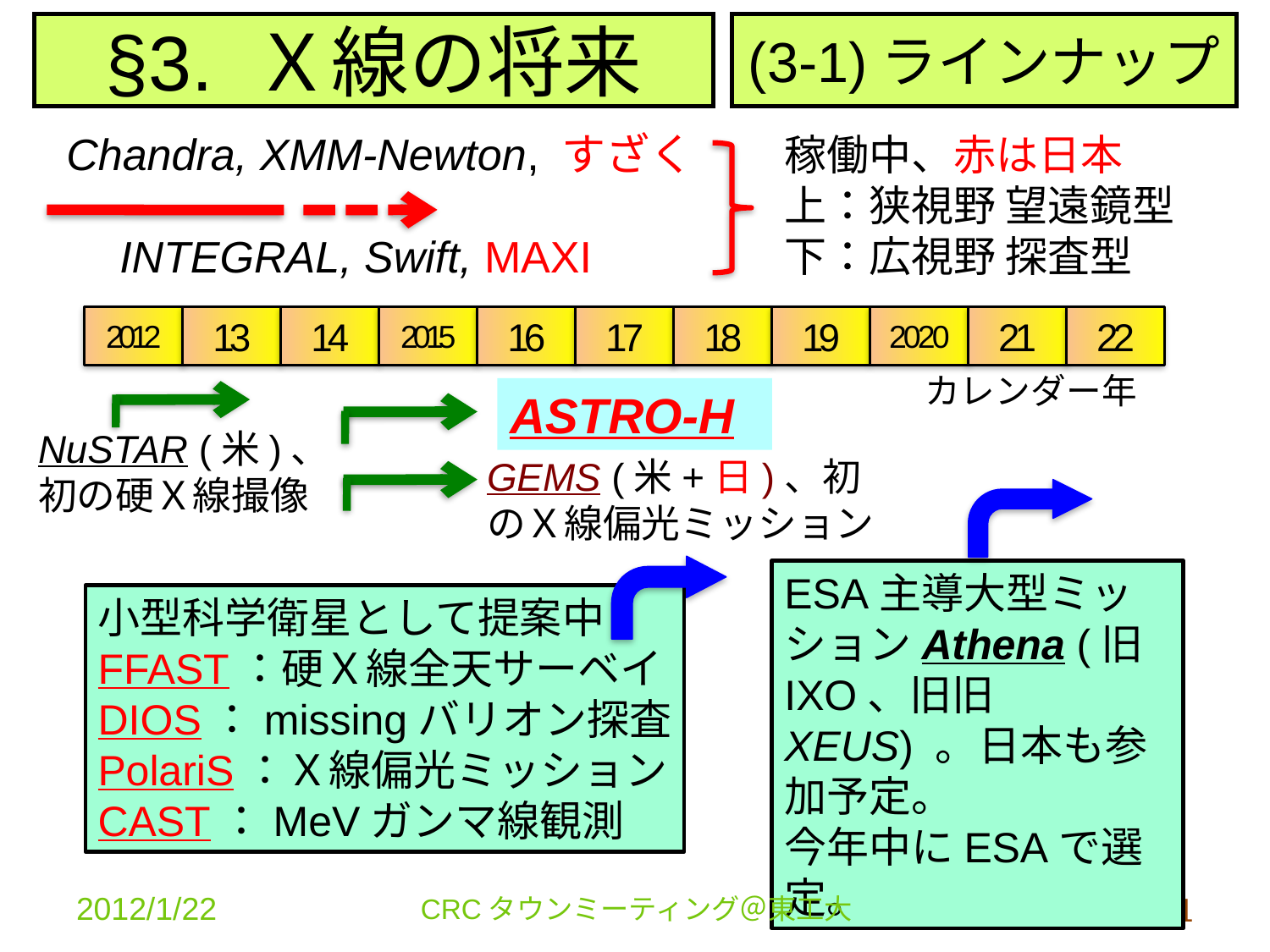

§3. Ｘ線の将来
(3-1)ラインナップ
Chandra, XMM-Newton, すざく
稼働中、赤は日本
上：狭視野 望遠鏡型
下：広視野 探査型

INTEGRAL, Swift, MAXI
2012
13
14
2015
16
17
18
19
2020
21
22
カレンダー年
ASTRO-H
NuSTAR (米)、初の硬Ｘ線撮像
GEMS (米+日)、初のＸ線偏光ミッション

ESA主導大型ミッションAthena (旧 IXO、旧旧XEUS) 。日本も参加予定。
今年中にESAで選定。
小型科学衛星として提案中
FFAST：硬Ｘ線全天サーベイ
DIOS：missingバリオン探査
PolariS：Ｘ線偏光ミッション
CAST：MeVガンマ線観測
2012/1/22
CRCタウンミーティング＠東工大
11